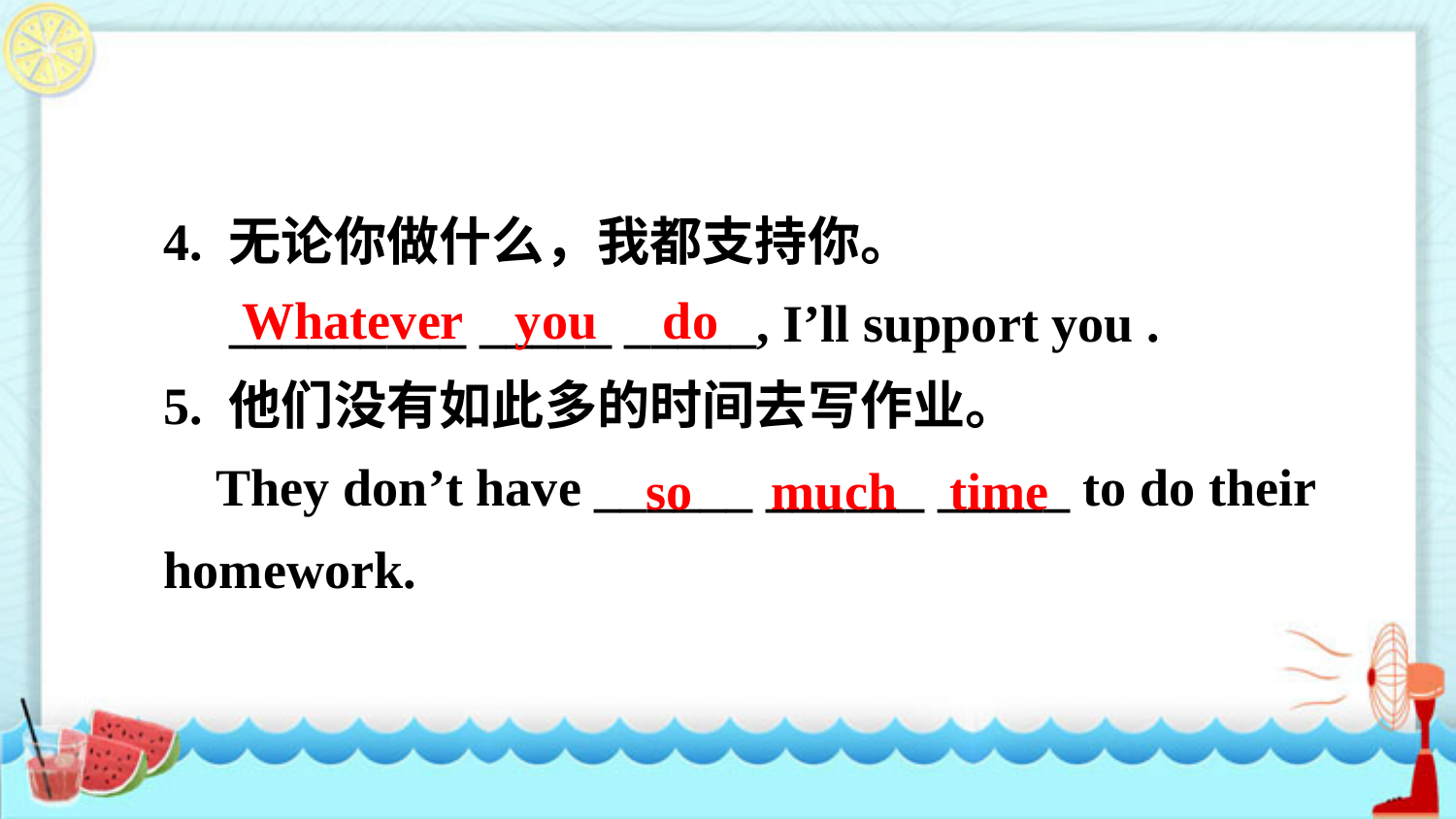

4. 无论你做什么，我都支持你。
     _________ _____ _____, I’ll support you .
5. 他们没有如此多的时间去写作业。
    They don’t have ______ ______ _____ to do their homework.
Whatever    you     do
so      much    time